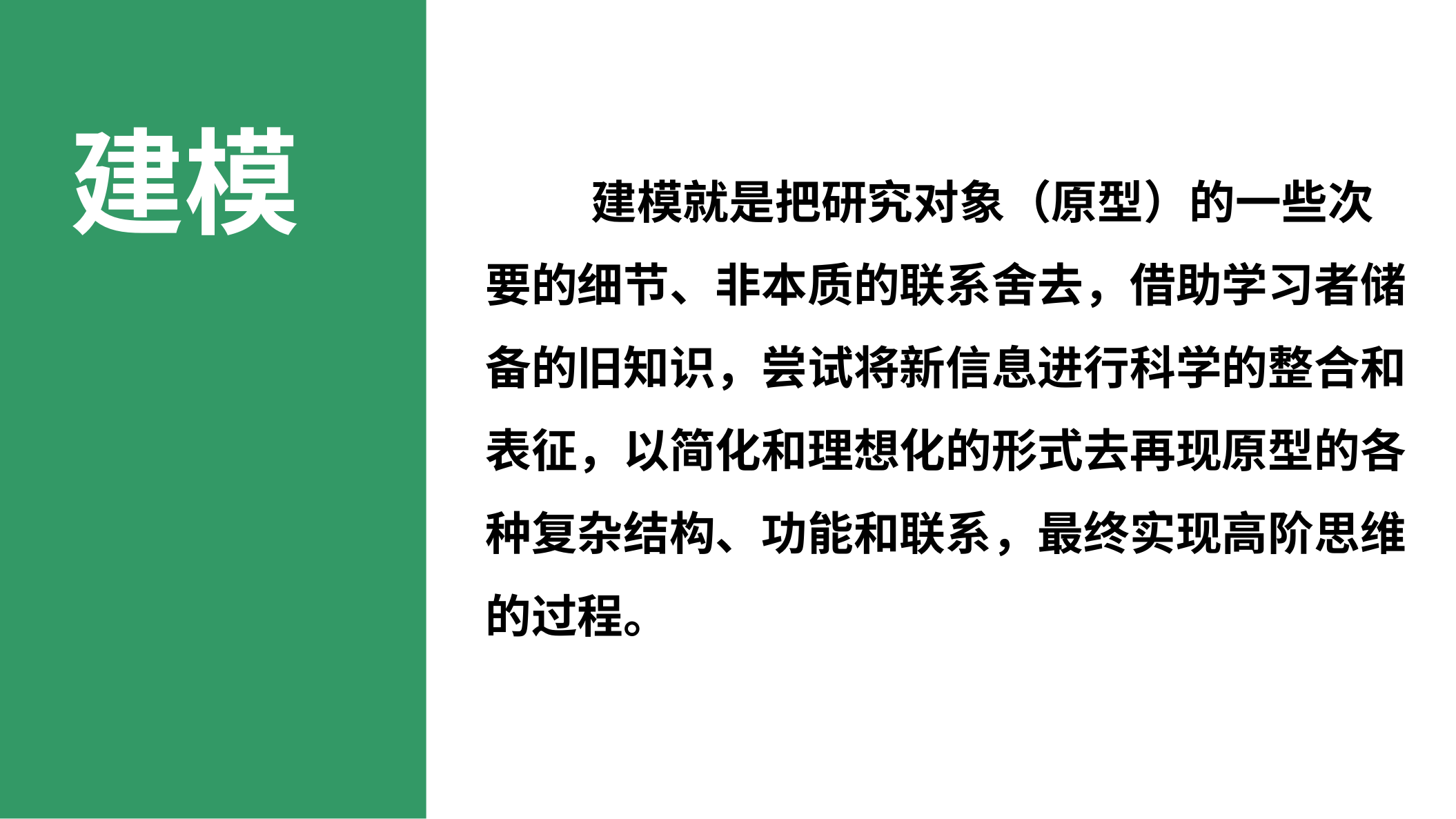

建模
         建模就是把研究对象（原型）的一些次要的细节、非本质的联系舍去，借助学习者储备的旧知识，尝试将新信息进行科学的整合和表征，以简化和理想化的形式去再现原型的各种复杂结构、功能和联系，最终实现高阶思维的过程。